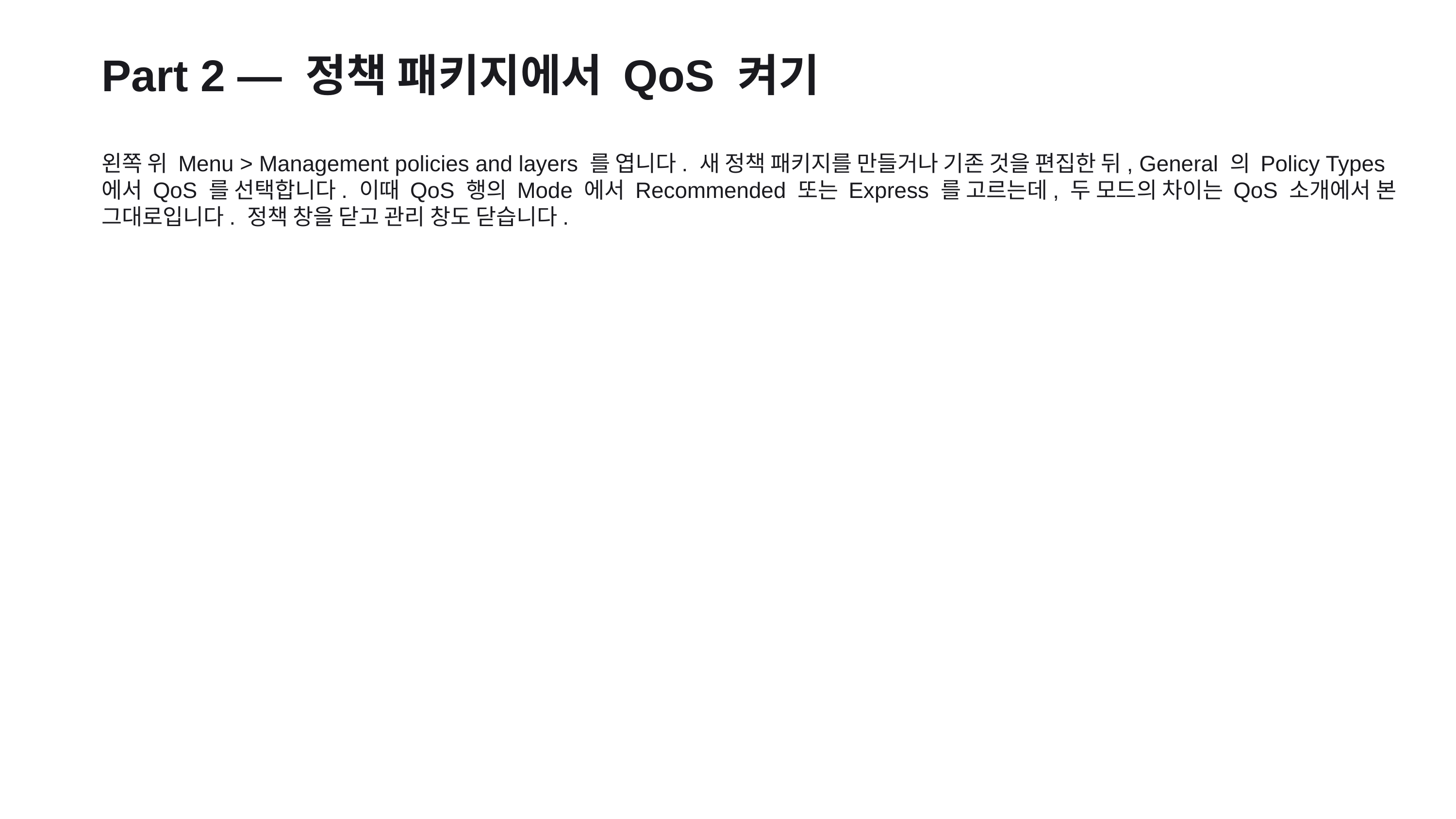

Part 2 — 정책 패키지에서 QoS 켜기
왼쪽 위 Menu > Management policies and layers 를 엽니다. 새 정책 패키지를 만들거나 기존 것을 편집한 뒤, General 의 Policy Types 에서 QoS 를 선택합니다. 이때 QoS 행의 Mode 에서 Recommended 또는 Express 를 고르는데, 두 모드의 차이는 QoS 소개에서 본 그대로입니다. 정책 창을 닫고 관리 창도 닫습니다.